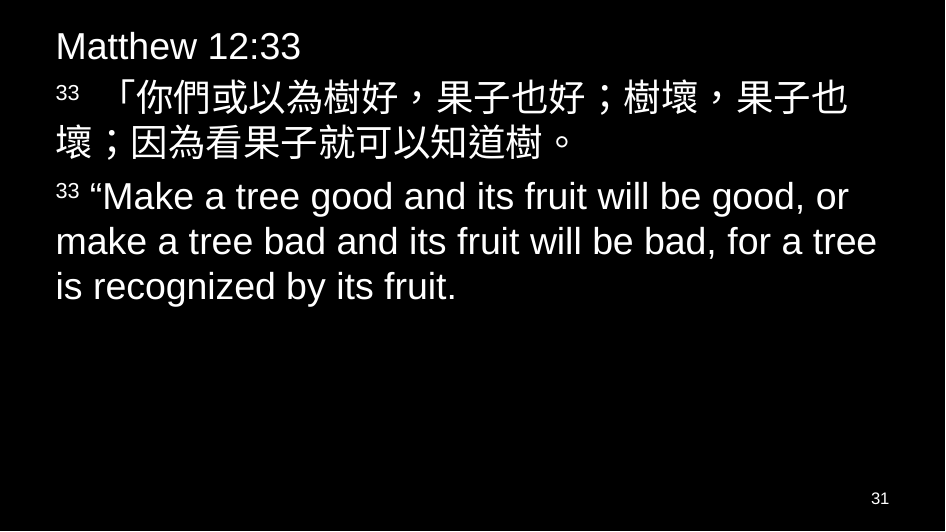

Matthew 12:33
33 「你們或以為樹好，果子也好；樹壞，果子也壞；因為看果子就可以知道樹。
33 “Make a tree good and its fruit will be good, or make a tree bad and its fruit will be bad, for a tree is recognized by its fruit.

31